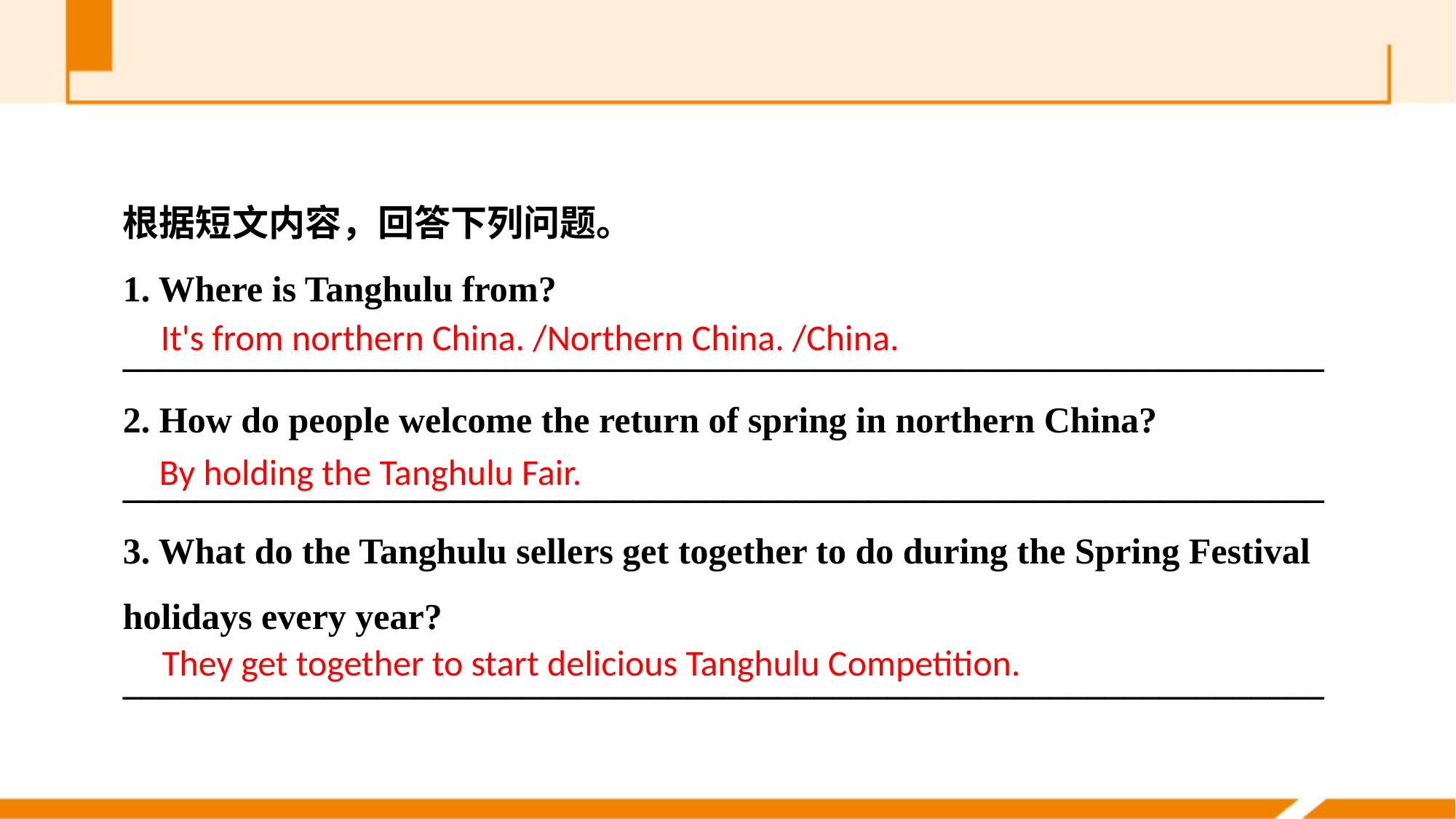

根据短文内容，回答下列问题。
1. Where is Tanghulu from?
__________________________________________________________________
2. How do people welcome the return of spring in northern China?
__________________________________________________________________
3. What do the Tanghulu sellers get together to do during the Spring Festival holidays every year?
__________________________________________________________________
It's from northern China. /Northern China. /China.
By holding the Tanghulu Fair.
They get together to start delicious Tanghulu Competition.